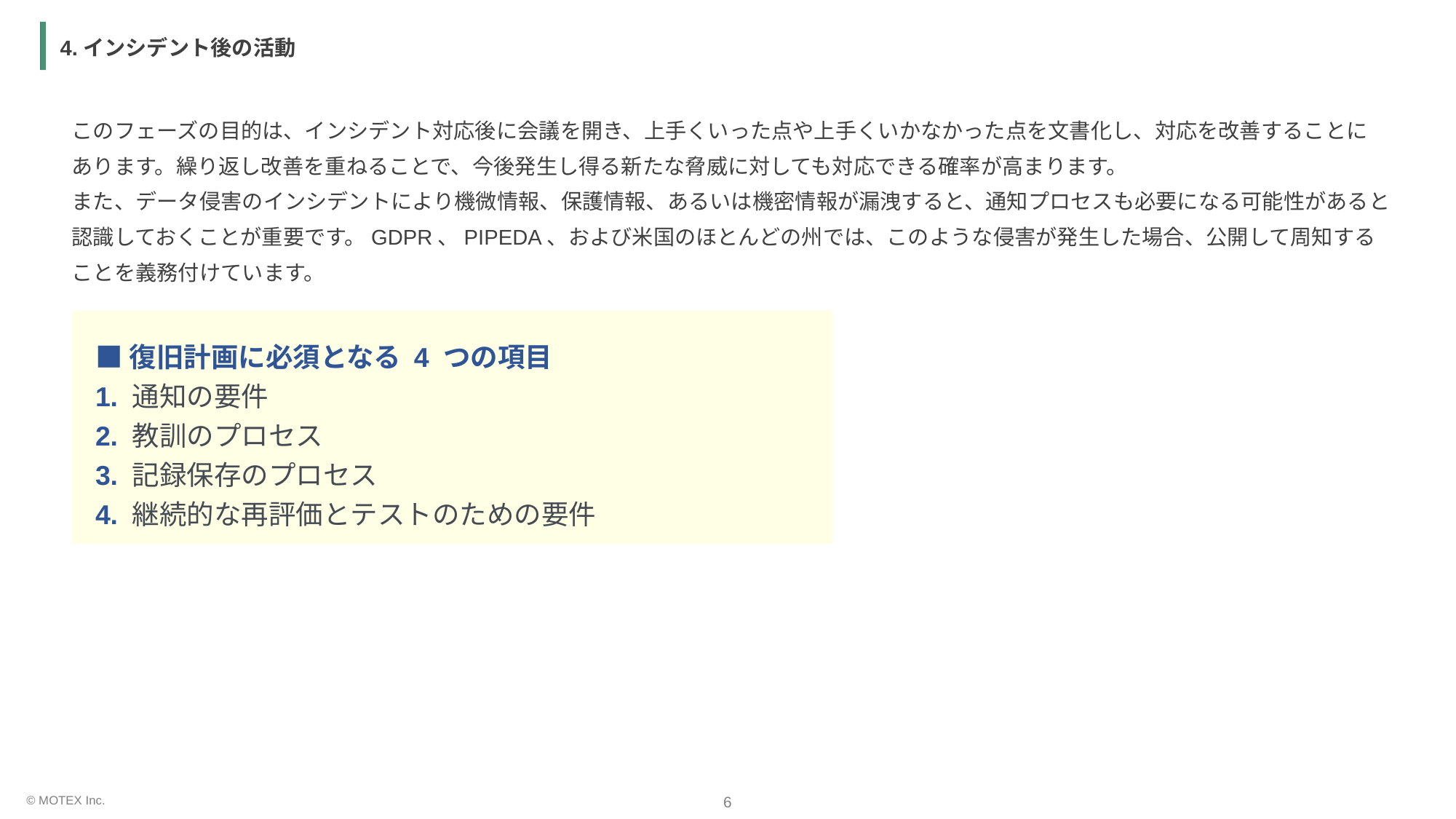

4.インシデント後の活動
このフェーズの目的は、インシデント対応後に会議を開き、上手くいった点や上手くいかなかった点を文書化し、対応を改善することに
あります。繰り返し改善を重ねることで、今後発生し得る新たな脅威に対しても対応できる確率が高まります。
また、データ侵害のインシデントにより機微情報、保護情報、あるいは機密情報が漏洩すると、通知プロセスも必要になる可能性があると
認識しておくことが重要です。GDPR、PIPEDA、および米国のほとんどの州では、このような侵害が発生した場合、公開して周知する
ことを義務付けています。

■復旧計画に必須となる 4 つの項目
1. 通知の要件
2. 教訓のプロセス
3. 記録保存のプロセス
4. 継続的な再評価とテストのための要件